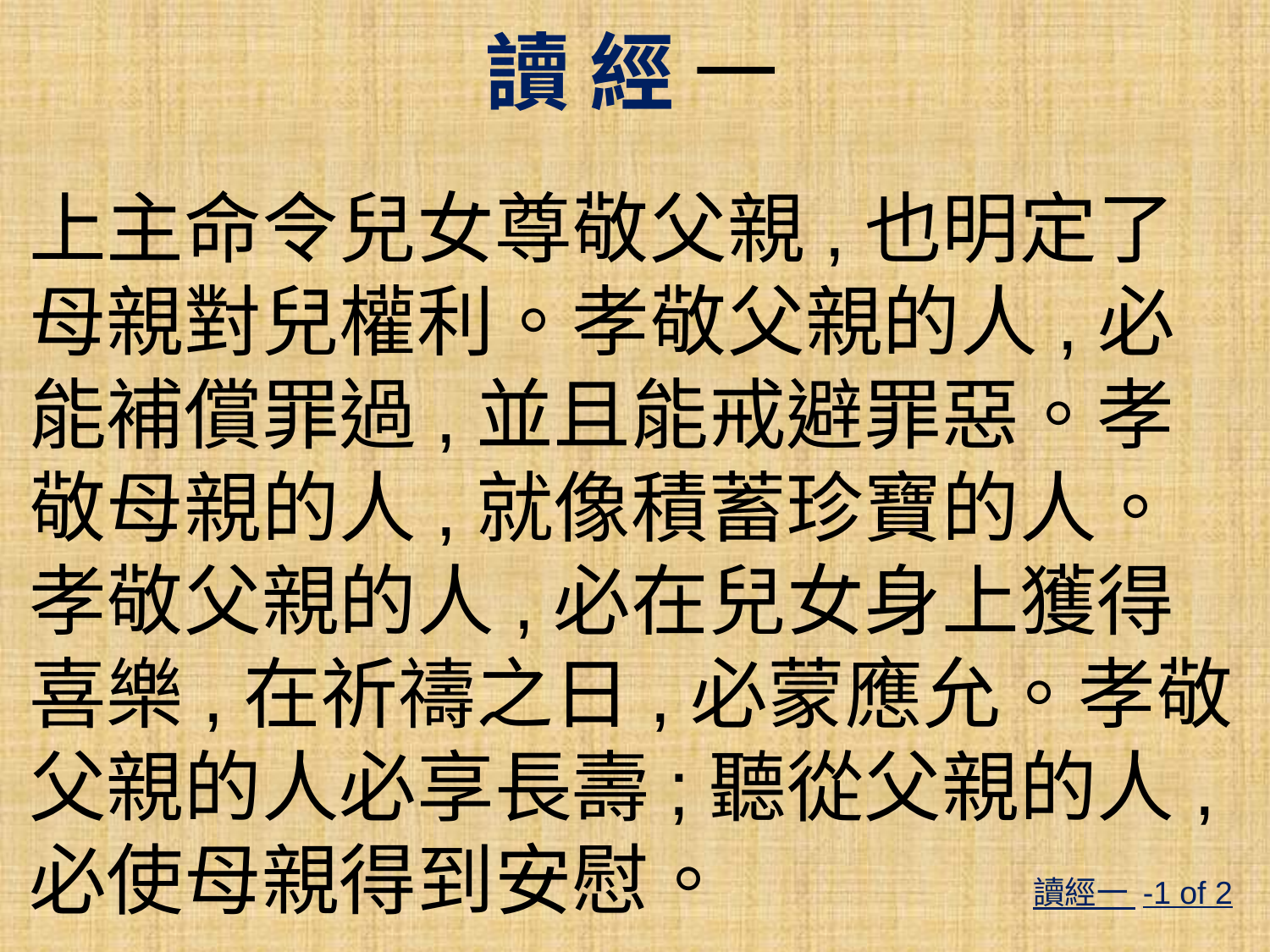

讀 經 一

上主命令兒女尊敬父親,也明定了母親對兒權利。孝敬父親的人,必能補償罪過,並且能戒避罪惡。孝敬母親的人,就像積蓄珍寶的人。孝敬父親的人,必在兒女身上獲得喜樂,在祈禱之日,必蒙應允。孝敬父親的人必享長壽;聽從父親的人,必使母親得到安慰。
#
讀經一 -1 of 2